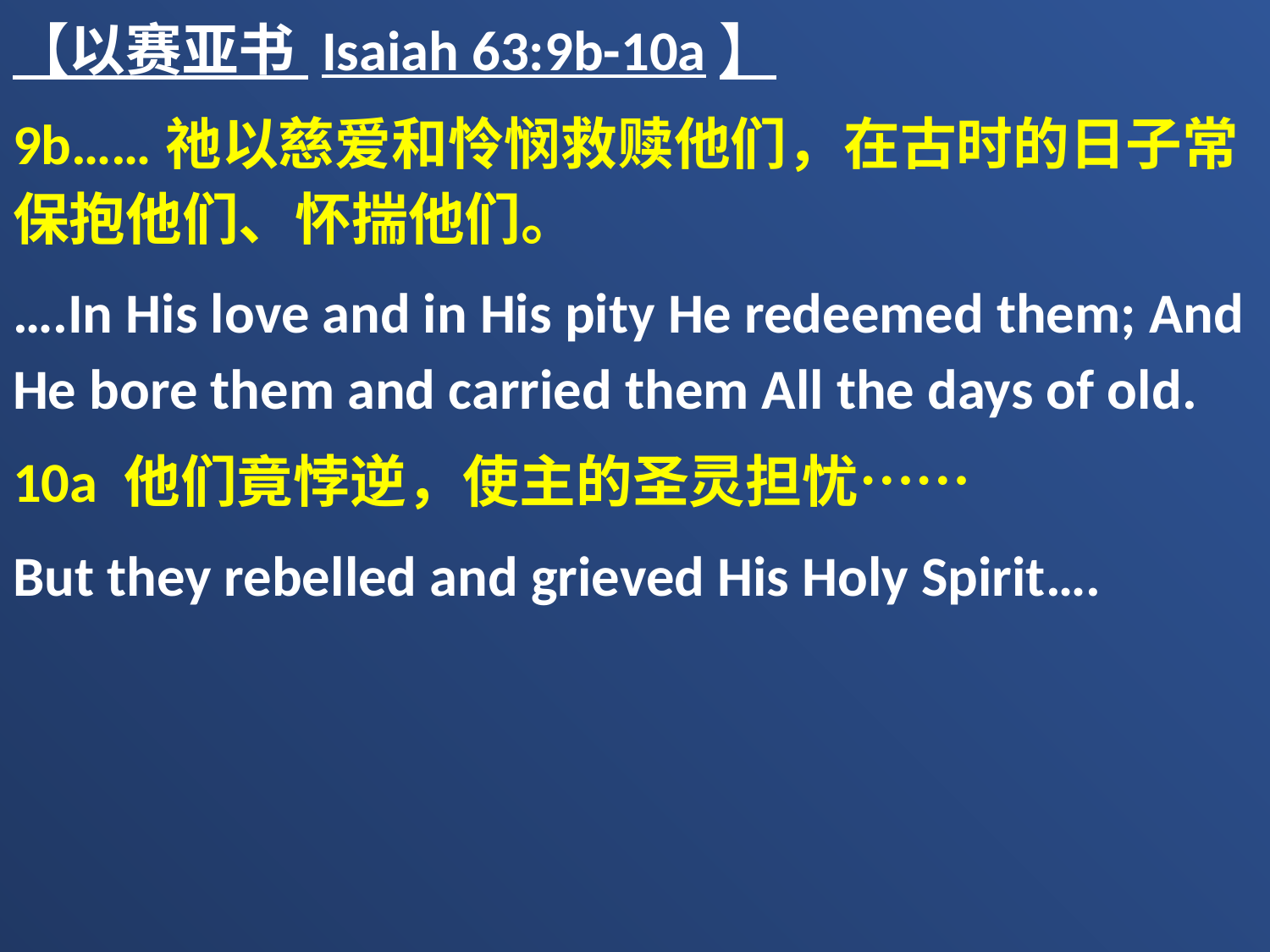

【以赛亚书 Isaiah 63:9b-10a】
9b……祂以慈爱和怜悯救赎他们，在古时的日子常保抱他们、怀揣他们。
….In His love and in His pity He redeemed them; And He bore them and carried them All the days of old.
10a 他们竟悖逆，使主的圣灵担忧……
But they rebelled and grieved His Holy Spirit….